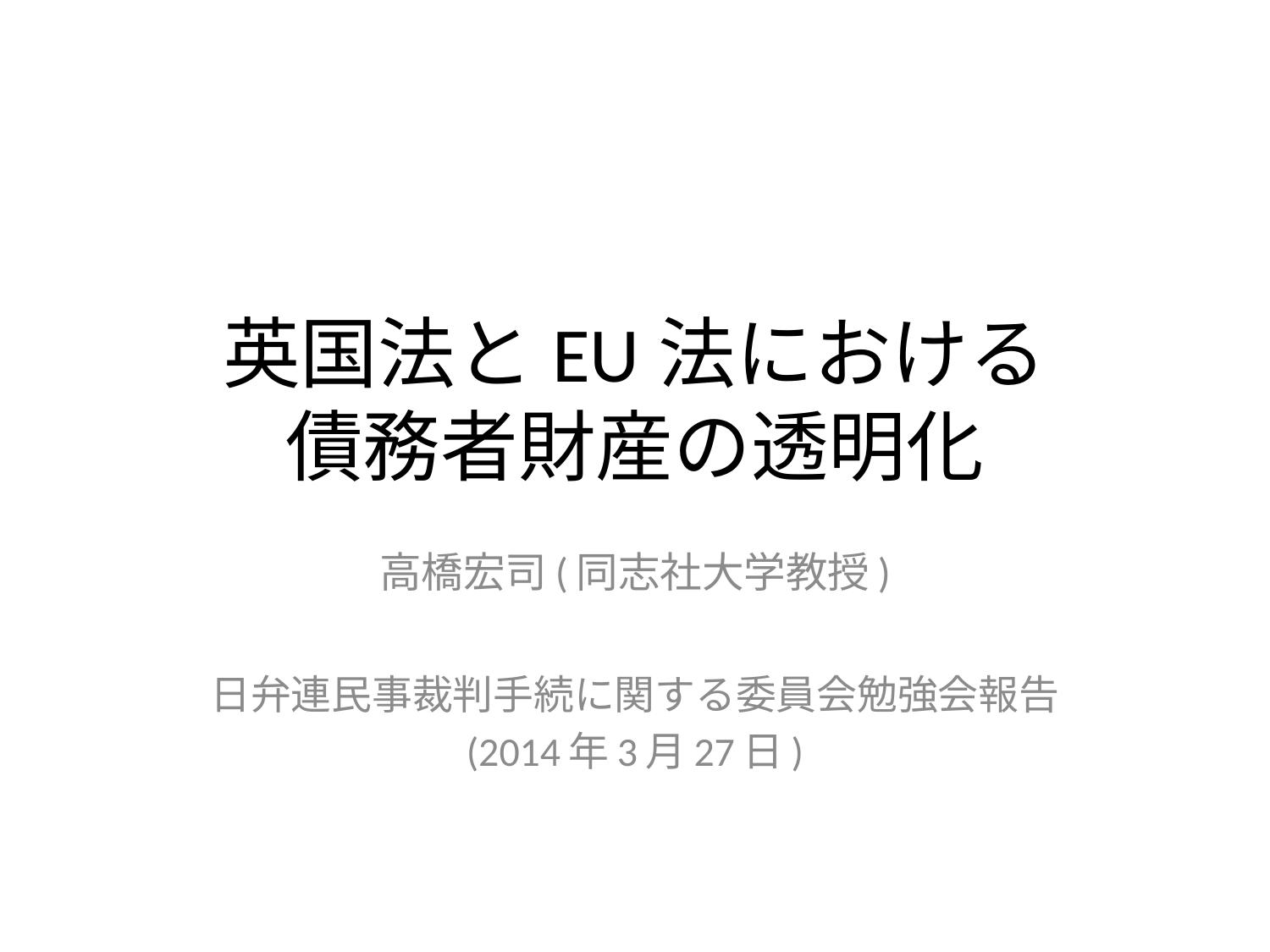

# 英国法とEU法における 債務者財産の透明化
高橋宏司(同志社大学教授)

日弁連民事裁判手続に関する委員会勉強会報告
(2014年3月27日)